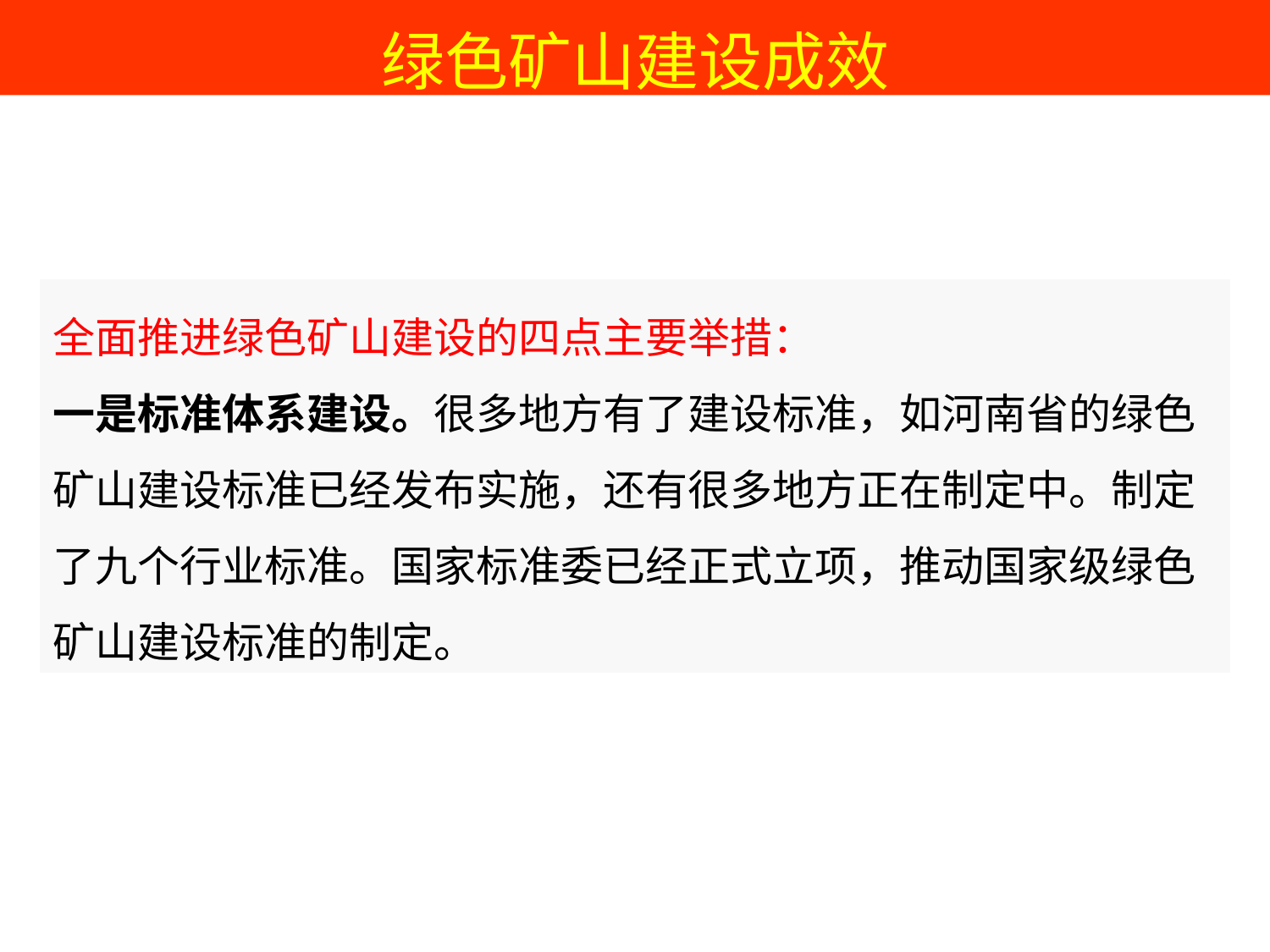

绿色矿山建设成效
全面推进绿色矿山建设的四点主要举措：
一是标准体系建设。很多地方有了建设标准，如河南省的绿色矿山建设标准已经发布实施，还有很多地方正在制定中。制定了九个行业标准。国家标准委已经正式立项，推动国家级绿色矿山建设标准的制定。